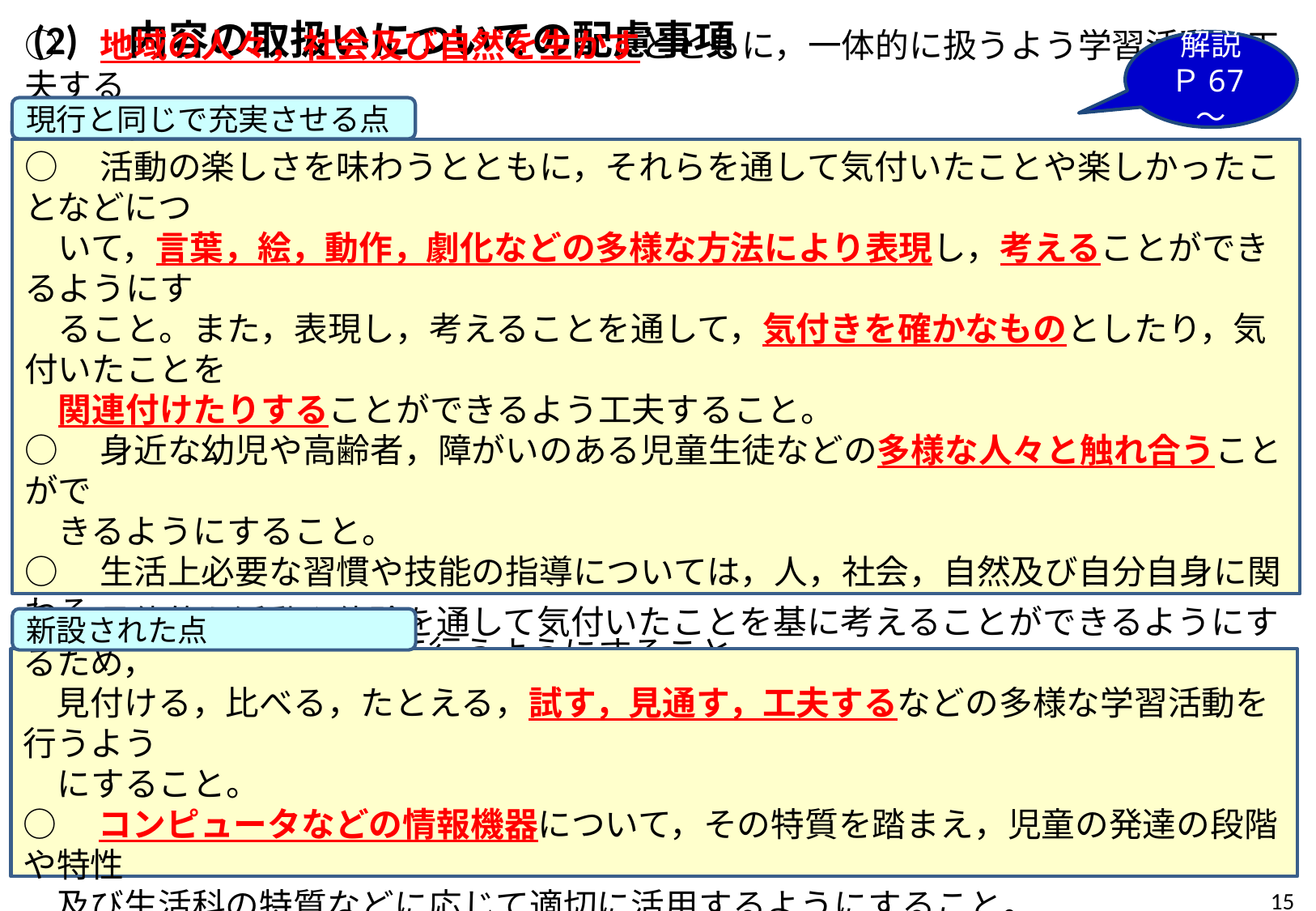

(2)　内容の取扱いについての配慮事項
解説
Ｐ67～
現行と同じで充実させる点
○　地域の人々，社会及び自然を生かすとともに，一体的に扱うよう学習活動を工夫する
　こと。
○　活動の楽しさを味わうとともに，それらを通して気付いたことや楽しかったことなどにつ
　いて，言葉，絵，動作，劇化などの多様な方法により表現し，考えることができるようにす
　ること。また，表現し，考えることを通して，気付きを確かなものとしたり，気付いたことを
　関連付けたりすることができるよう工夫すること。
○　身近な幼児や高齢者，障がいのある児童生徒などの多様な人々と触れ合うことがで
　きるようにすること。
○　生活上必要な習慣や技能の指導については，人，社会，自然及び自分自身に関わる
　学習活動の展開に即して行うようにすること。
新設された点
○　具体的な活動や体験を通して気付いたことを基に考えることができるようにするため，
　見付ける，比べる，たとえる，試す，見通す，工夫するなどの多様な学習活動を行うよう
　にすること。
○　コンピュータなどの情報機器について，その特質を踏まえ，児童の発達の段階や特性
　及び生活科の特質などに応じて適切に活用するようにすること。
15